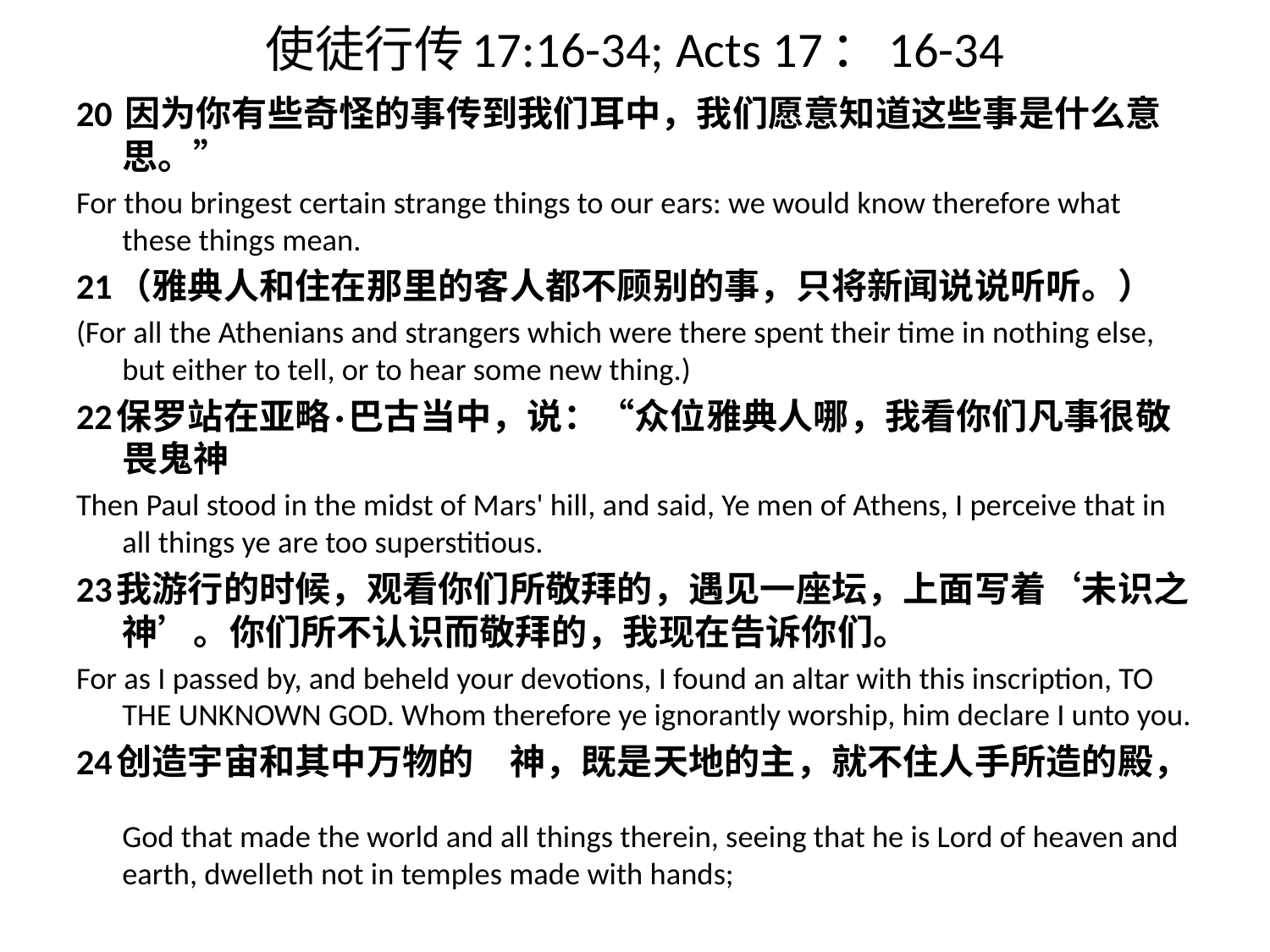

# 使徒行传17:16-34; Acts 17：16-34
20 因为你有些奇怪的事传到我们耳中，我们愿意知道这些事是什么意思。”
For thou bringest certain strange things to our ears: we would know therefore what these things mean.
21（雅典人和住在那里的客人都不顾别的事，只将新闻说说听听。）
(For all the Athenians and strangers which were there spent their time in nothing else, but either to tell, or to hear some new thing.)
22保罗站在亚略·巴古当中，说：“众位雅典人哪，我看你们凡事很敬畏鬼神
Then Paul stood in the midst of Mars' hill, and said, Ye men of Athens, I perceive that in all things ye are too superstitious.
23我游行的时候，观看你们所敬拜的，遇见一座坛，上面写着‘未识之神’。你们所不认识而敬拜的，我现在告诉你们。
For as I passed by, and beheld your devotions, I found an altar with this inscription, TO THE UNKNOWN GOD. Whom therefore ye ignorantly worship, him declare I unto you.
24创造宇宙和其中万物的　神，既是天地的主，就不住人手所造的殿， 
God that made the world and all things therein, seeing that he is Lord of heaven and earth, dwelleth not in temples made with hands;